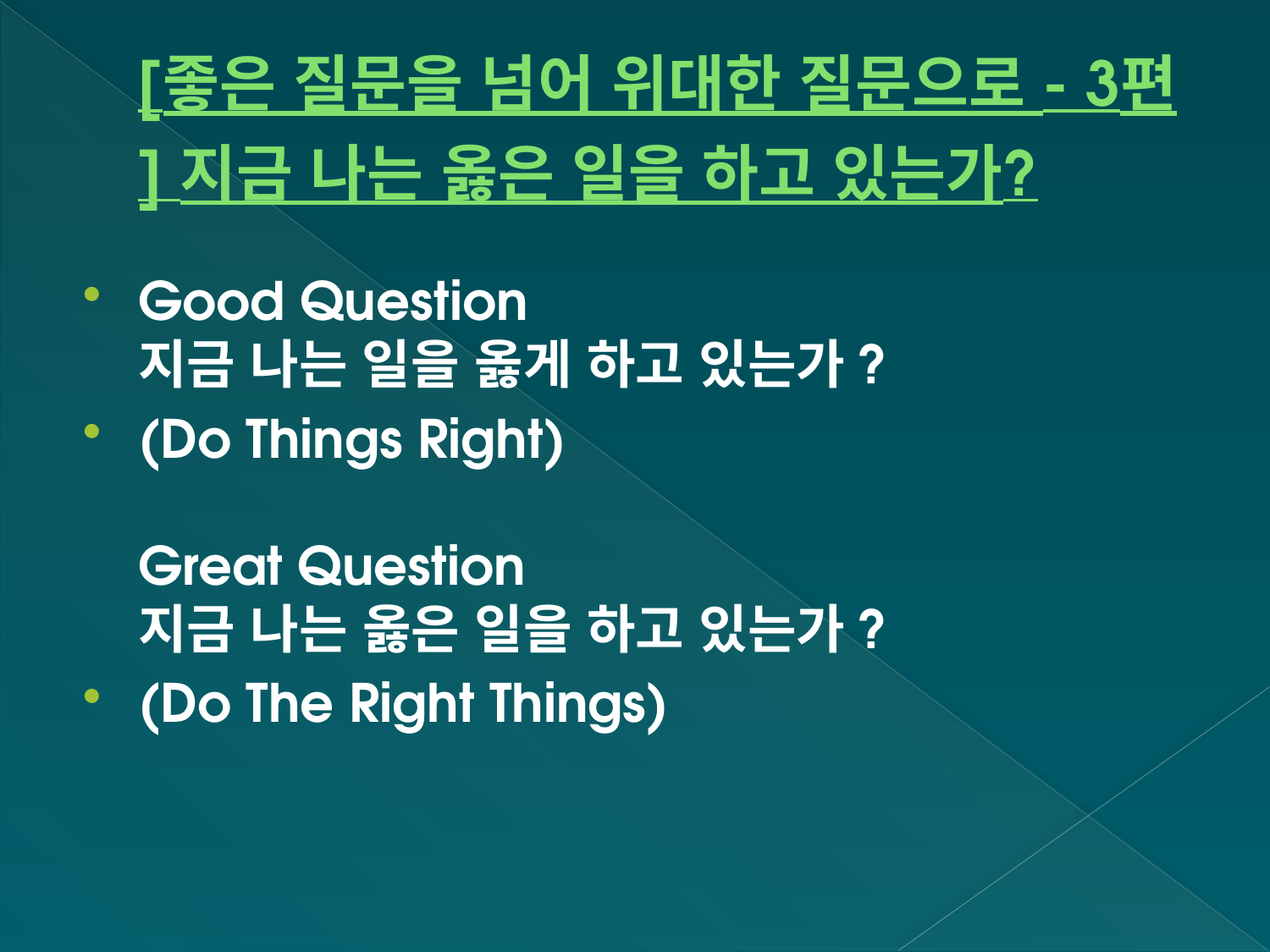

# [좋은 질문을 넘어 위대한 질문으로 - 3편] 지금 나는 옳은 일을 하고 있는가?
Good Question
지금 나는 일을 옳게 하고 있는가?
(Do Things Right)  
Great Question
지금 나는 옳은 일을 하고 있는가?
(Do The Right Things)